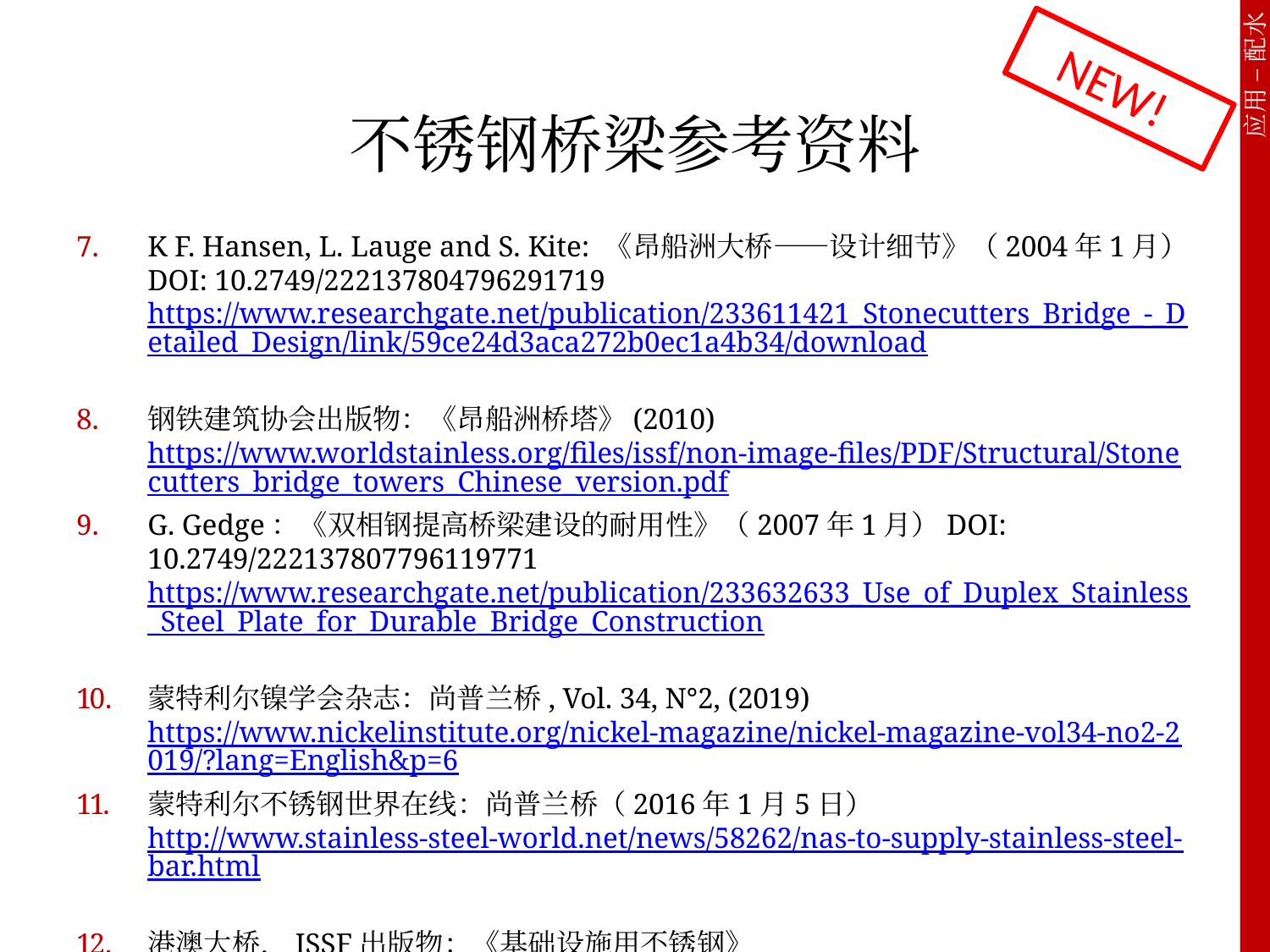

# 不锈钢桥梁参考资料
NEW!
K F. Hansen, L. Lauge and S. Kite: 《昂船洲大桥——设计细节》（2004年1月） DOI: 10.2749/222137804796291719  https://www.researchgate.net/publication/233611421_Stonecutters_Bridge_-_Detailed_Design/link/59ce24d3aca272b0ec1a4b34/download
钢铁建筑协会出版物：《昂船洲桥塔》(2010) https://www.worldstainless.org/files/issf/non-image-files/PDF/Structural/Stonecutters_bridge_towers_Chinese_version.pdf
G. Gedge：《双相钢提高桥梁建设的耐用性》（2007年1月）DOI: 10.2749/222137807796119771  https://www.researchgate.net/publication/233632633_Use_of_Duplex_Stainless_Steel_Plate_for_Durable_Bridge_Construction
蒙特利尔镍学会杂志：尚普兰桥, Vol. 34, N°2, (2019) https://www.nickelinstitute.org/nickel-magazine/nickel-magazine-vol34-no2-2019/?lang=English&p=6
蒙特利尔不锈钢世界在线：尚普兰桥（2016年1月5日） http://www.stainless-steel-world.net/news/58262/nas-to-supply-stainless-steel-bar.html
港澳大桥，ISSF出版物：《基础设施用不锈钢》 https://www.worldstainless.org/Files/issf/non-image-files/PDF/ISSF_Stainless_Steel_in_Infrastructure_English.pdf
30